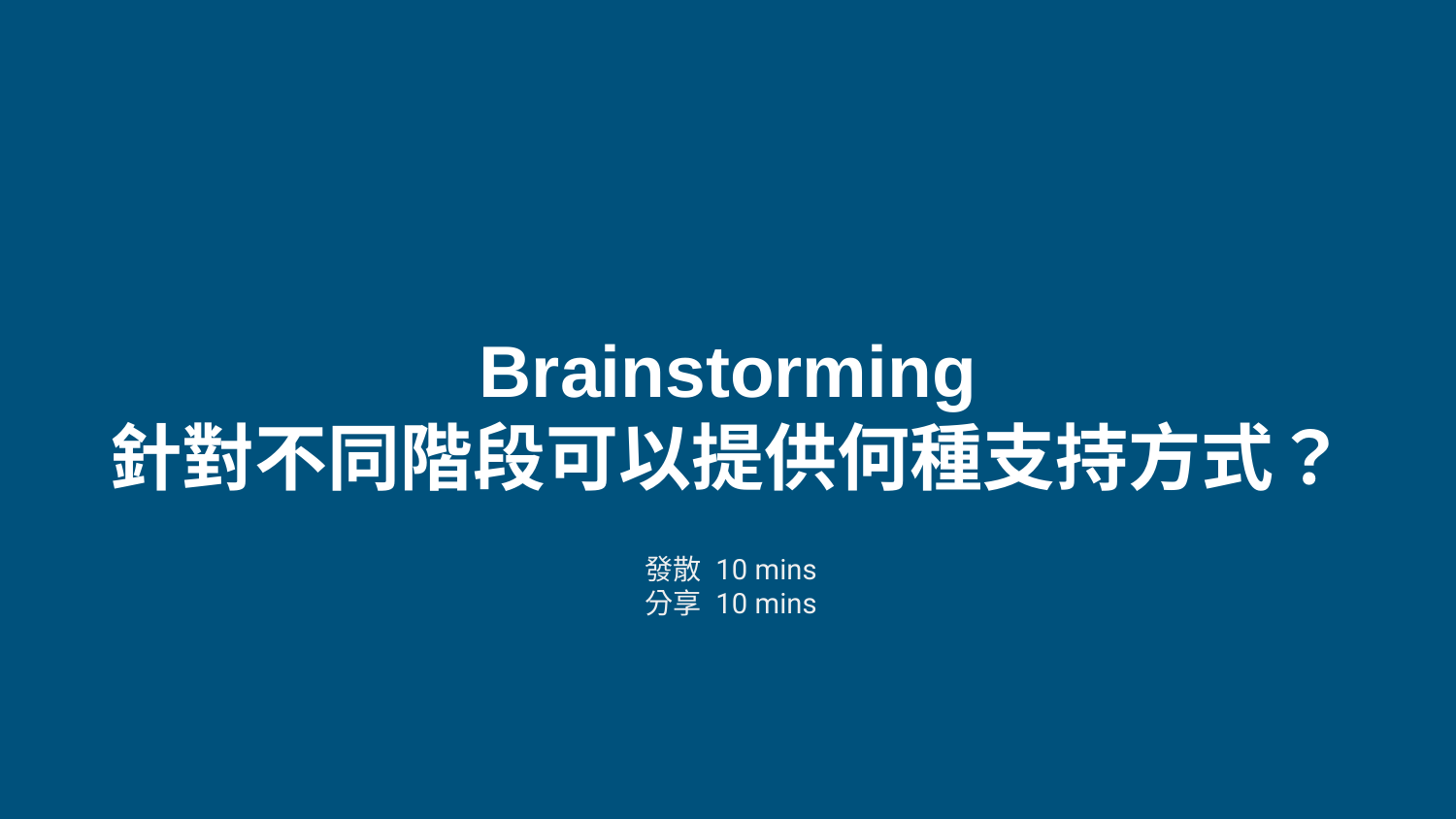

Brainstorming
針對不同階段可以提供何種支持方式？
發散 10 mins
分享 10 mins